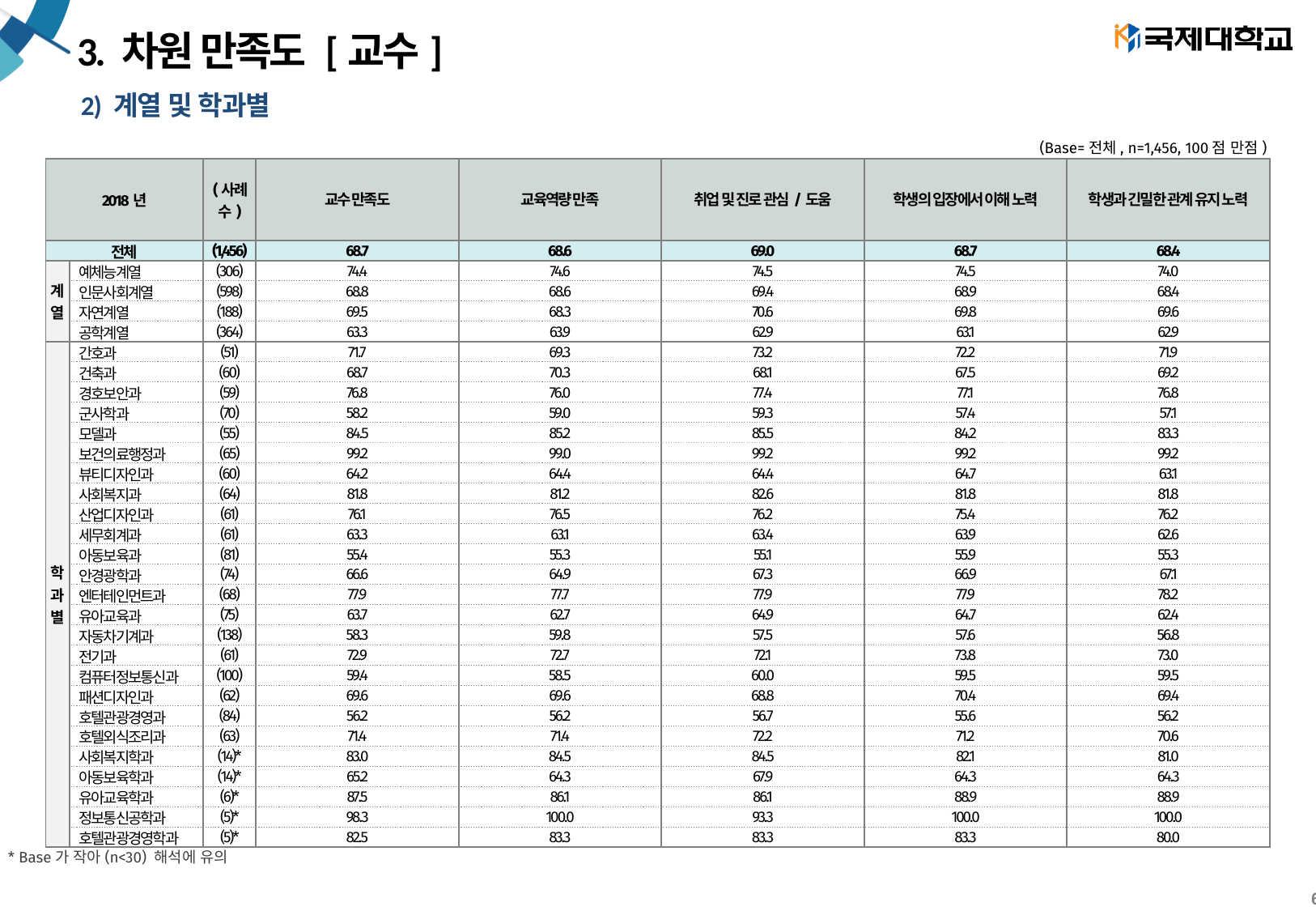

# 3. 차원 만족도 [교수]
2) 계열 및 학과별
(Base=전체, n=1,456, 100점 만점)
| 2018년 |  | (사례수) | 교수 만족도 | 교육역량 만족 | 취업 및 진로 관심/도움 | 학생의 입장에서 이해 노력 | 학생과 긴밀한 관계 유지 노력 |
| --- | --- | --- | --- | --- | --- | --- | --- |
| 전체 |  | (1,456) | 68.7 | 68.6 | 69.0 | 68.7 | 68.4 |
| 계 열 | 예체능계열 | (306) | 74.4 | 74.6 | 74.5 | 74.5 | 74.0 |
|  | 인문사회계열 | (598) | 68.8 | 68.6 | 69.4 | 68.9 | 68.4 |
|  | 자연계열 | (188) | 69.5 | 68.3 | 70.6 | 69.8 | 69.6 |
|  | 공학계열 | (364) | 63.3 | 63.9 | 62.9 | 63.1 | 62.9 |
| 학 과 별 | 간호과 | (51) | 71.7 | 69.3 | 73.2 | 72.2 | 71.9 |
|  | 건축과 | (60) | 68.7 | 70.3 | 68.1 | 67.5 | 69.2 |
|  | 경호보안과 | (59) | 76.8 | 76.0 | 77.4 | 77.1 | 76.8 |
|  | 군사학과 | (70) | 58.2 | 59.0 | 59.3 | 57.4 | 57.1 |
|  | 모델과 | (55) | 84.5 | 85.2 | 85.5 | 84.2 | 83.3 |
|  | 보건의료행정과 | (65) | 99.2 | 99.0 | 99.2 | 99.2 | 99.2 |
|  | 뷰티디자인과 | (60) | 64.2 | 64.4 | 64.4 | 64.7 | 63.1 |
|  | 사회복지과 | (64) | 81.8 | 81.2 | 82.6 | 81.8 | 81.8 |
|  | 산업디자인과 | (61) | 76.1 | 76.5 | 76.2 | 75.4 | 76.2 |
|  | 세무회계과 | (61) | 63.3 | 63.1 | 63.4 | 63.9 | 62.6 |
|  | 아동보육과 | (81) | 55.4 | 55.3 | 55.1 | 55.9 | 55.3 |
|  | 안경광학과 | (74) | 66.6 | 64.9 | 67.3 | 66.9 | 67.1 |
|  | 엔터테인먼트과 | (68) | 77.9 | 77.7 | 77.9 | 77.9 | 78.2 |
|  | 유아교육과 | (75) | 63.7 | 62.7 | 64.9 | 64.7 | 62.4 |
|  | 자동차기계과 | (138) | 58.3 | 59.8 | 57.5 | 57.6 | 56.8 |
|  | 전기과 | (61) | 72.9 | 72.7 | 72.1 | 73.8 | 73.0 |
|  | 컴퓨터정보통신과 | (100) | 59.4 | 58.5 | 60.0 | 59.5 | 59.5 |
|  | 패션디자인과 | (62) | 69.6 | 69.6 | 68.8 | 70.4 | 69.4 |
|  | 호텔관광경영과 | (84) | 56.2 | 56.2 | 56.7 | 55.6 | 56.2 |
|  | 호텔외식조리과 | (63) | 71.4 | 71.4 | 72.2 | 71.2 | 70.6 |
|  | 사회복지학과 | (14)\* | 83.0 | 84.5 | 84.5 | 82.1 | 81.0 |
|  | 아동보육학과 | (14)\* | 65.2 | 64.3 | 67.9 | 64.3 | 64.3 |
|  | 유아교육학과 | (6)\* | 87.5 | 86.1 | 86.1 | 88.9 | 88.9 |
|  | 정보통신공학과 | (5)\* | 98.3 | 100.0 | 93.3 | 100.0 | 100.0 |
|  | 호텔관광경영학과 | (5)\* | 82.5 | 83.3 | 83.3 | 83.3 | 80.0 |
* Base가 작아(n<30) 해석에 유의